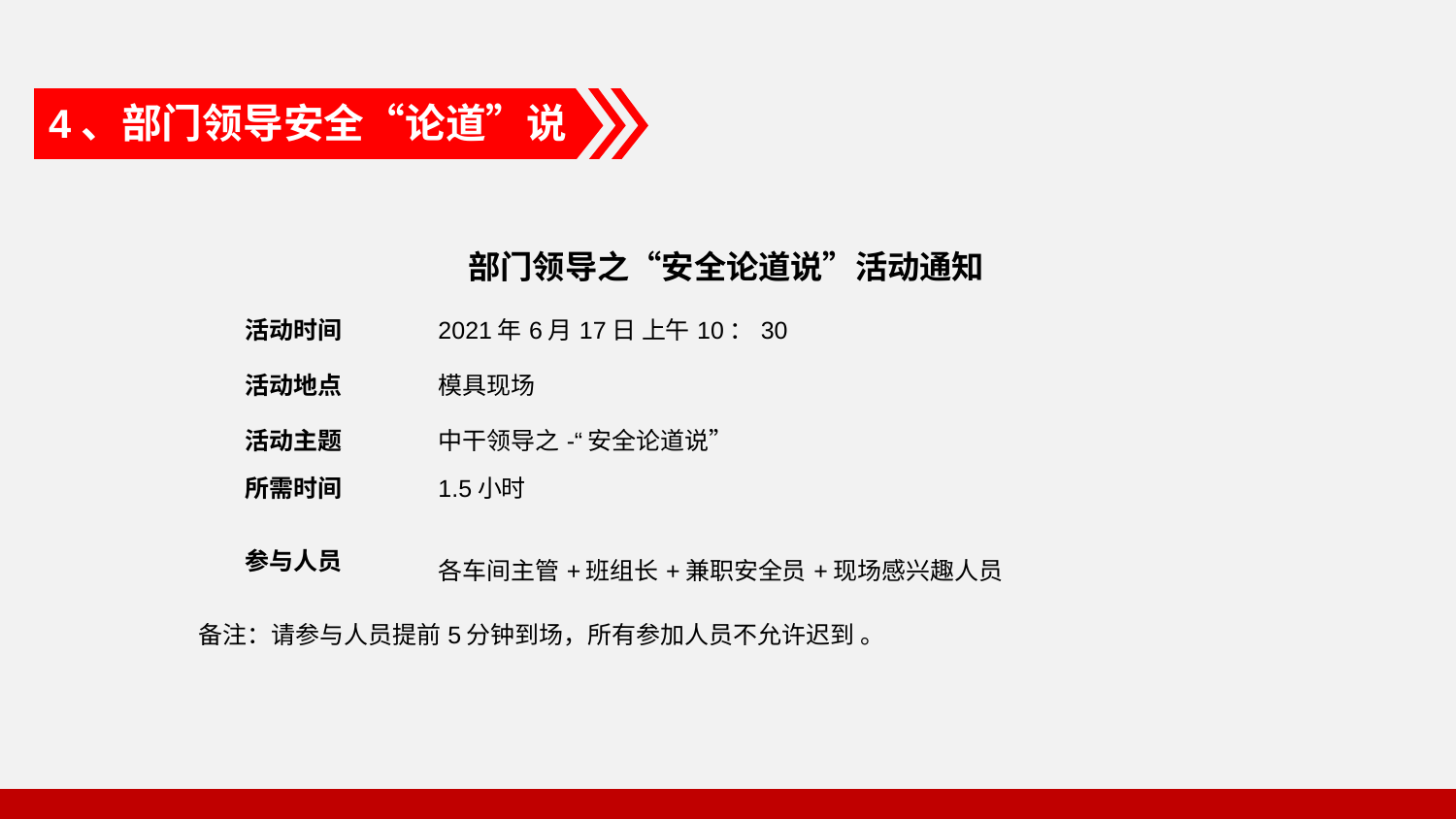

4、部门领导安全“论道”说
| 部门领导之“安全论道说”活动通知 |  |
| --- | --- |
| 活动时间 | 2021年6月17日 上午10：30 |
| 活动地点 | 模具现场 |
| 活动主题 | 中干领导之-“安全论道说” |
| 所需时间 | 1.5小时 |
| 参与人员 | 各车间主管+班组长+兼职安全员+现场感兴趣人员 |
| 备注：请参与人员提前5分钟到场，所有参加人员不允许迟到 。 |  |